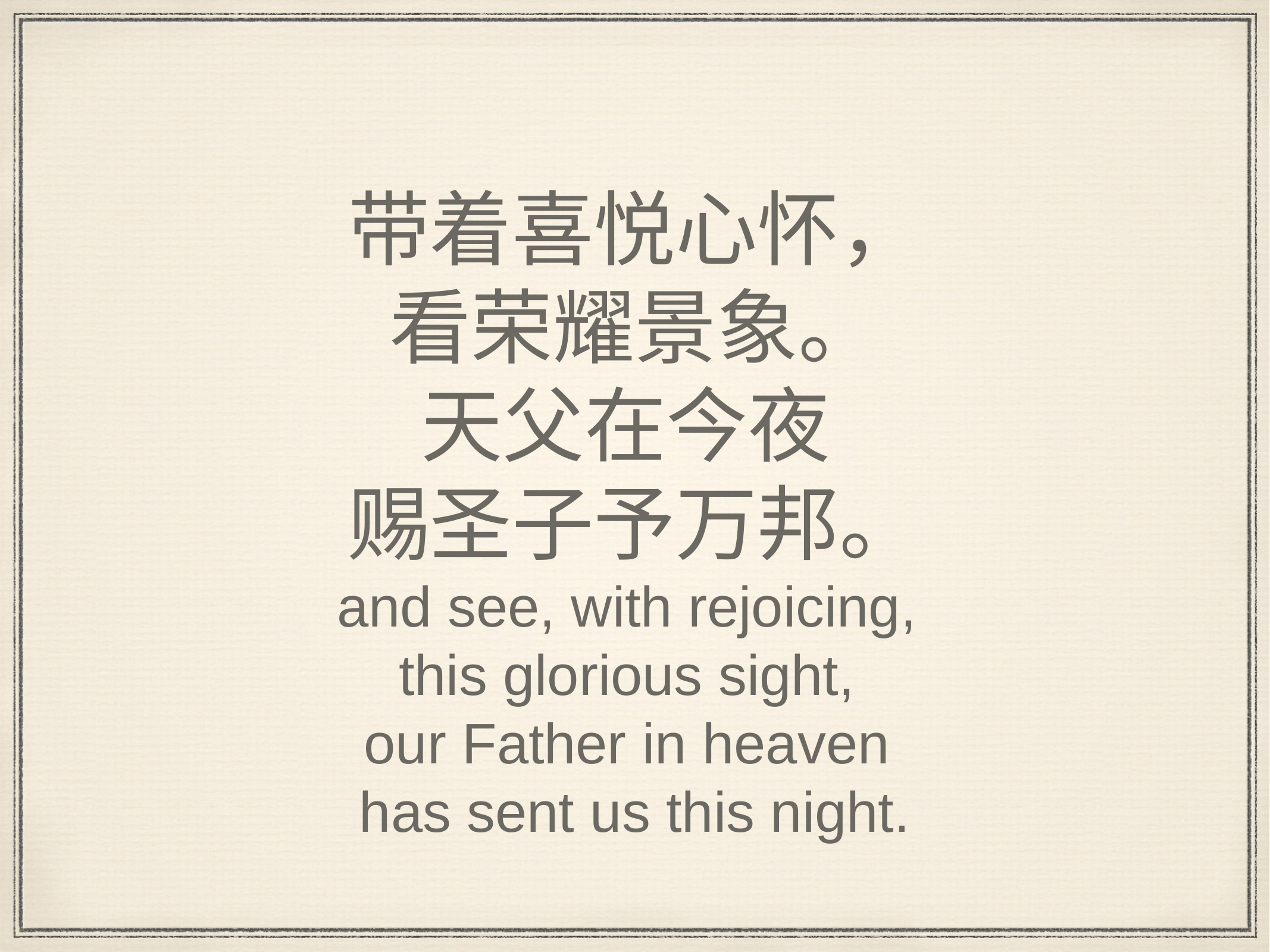

# 带着喜悦心怀，
看荣耀景象。
天父在今夜
赐圣子予万邦。
and see, with rejoicing,
this glorious sight,
our Father in heaven
has sent us this night.